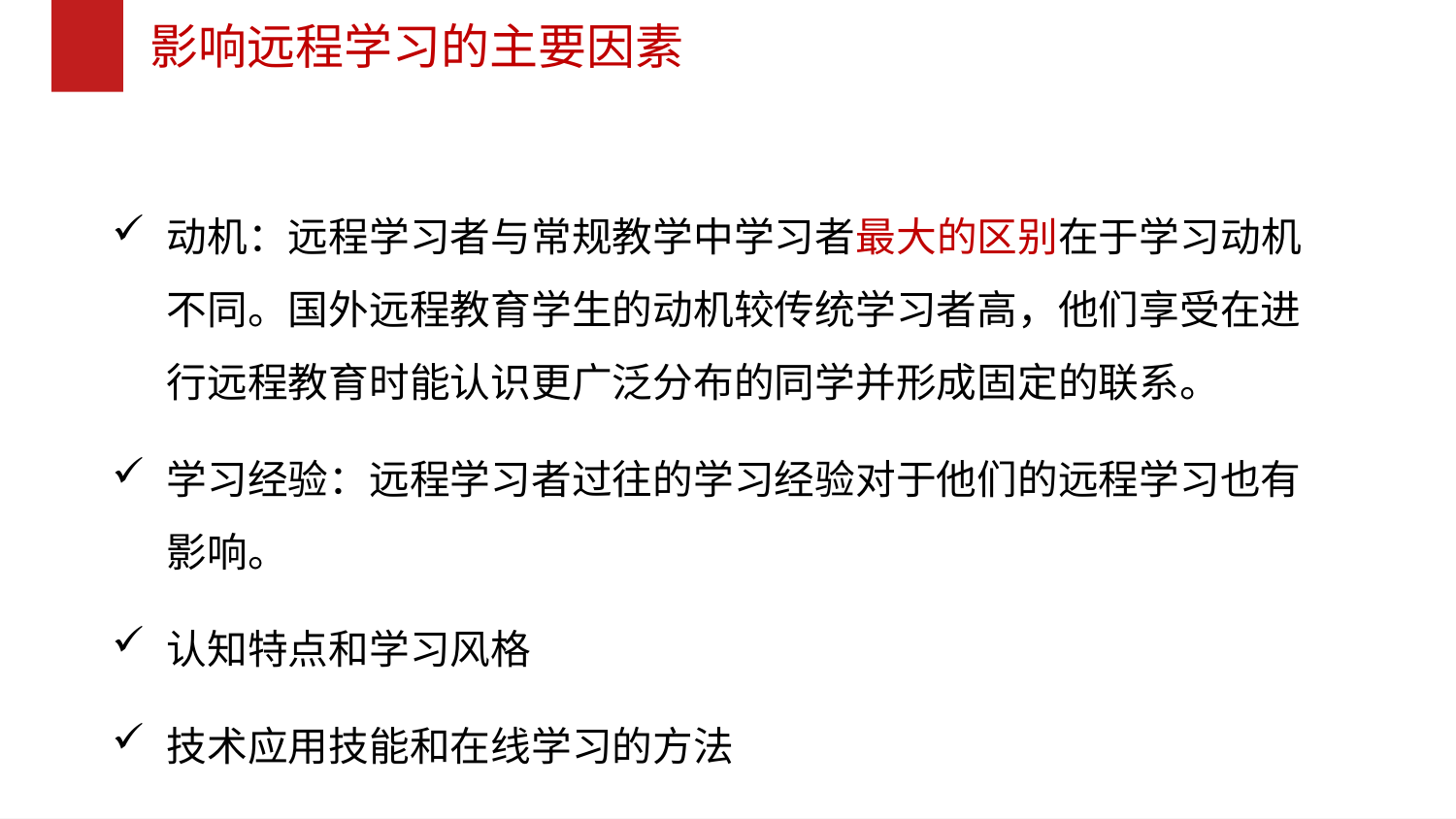

影响远程学习的主要因素
动机：远程学习者与常规教学中学习者最大的区别在于学习动机不同。国外远程教育学生的动机较传统学习者高，他们享受在进行远程教育时能认识更广泛分布的同学并形成固定的联系。
学习经验：远程学习者过往的学习经验对于他们的远程学习也有影响。
认知特点和学习风格
技术应用技能和在线学习的方法